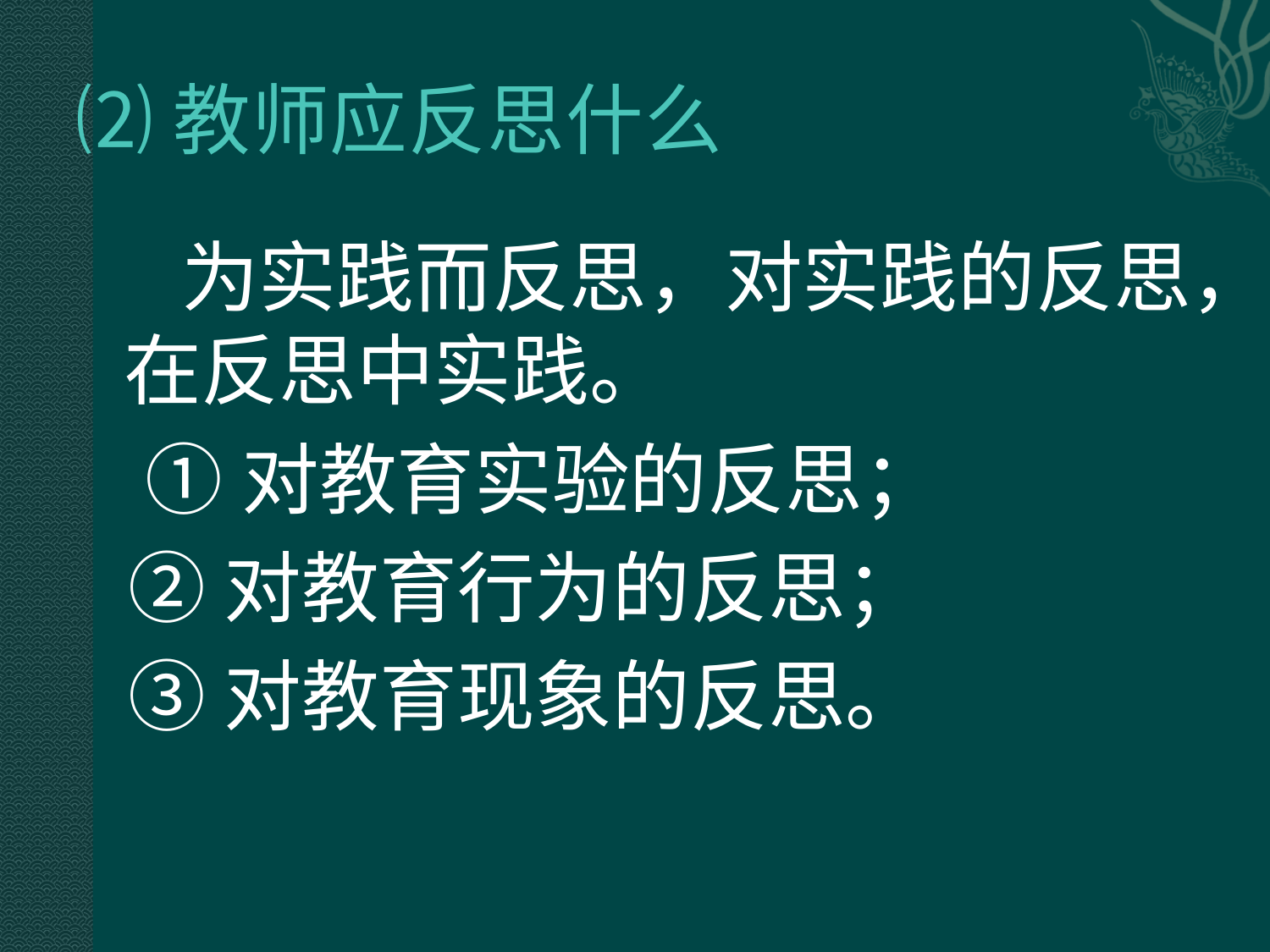

# ⑵教师应反思什么
     为实践而反思，对实践的反思，在反思中实践。
    ①对教育实验的反思；
   ②对教育行为的反思；
   ③对教育现象的反思。